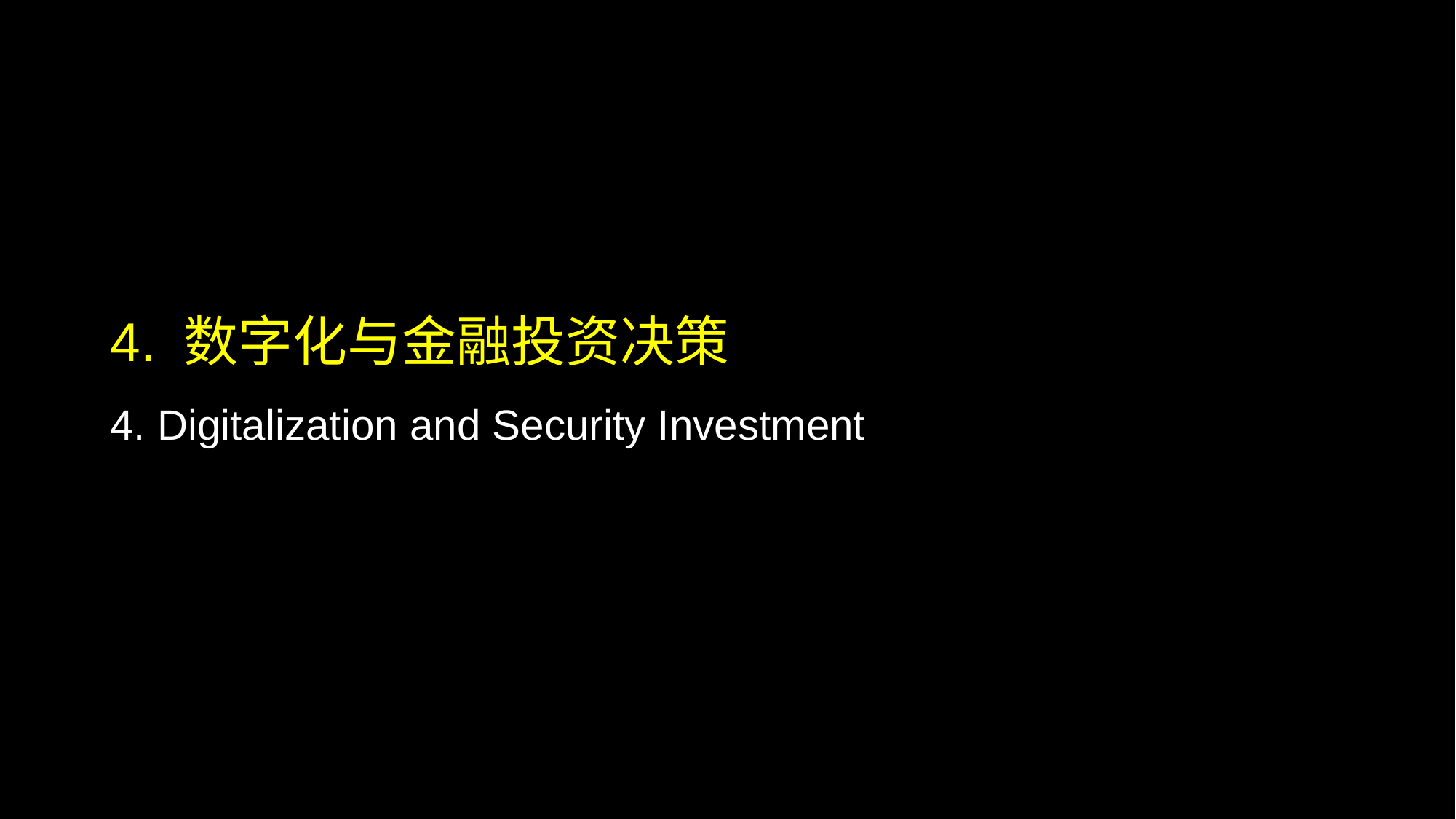

# 4. 数字化与金融投资决策 4. Digitalization and Security Investment